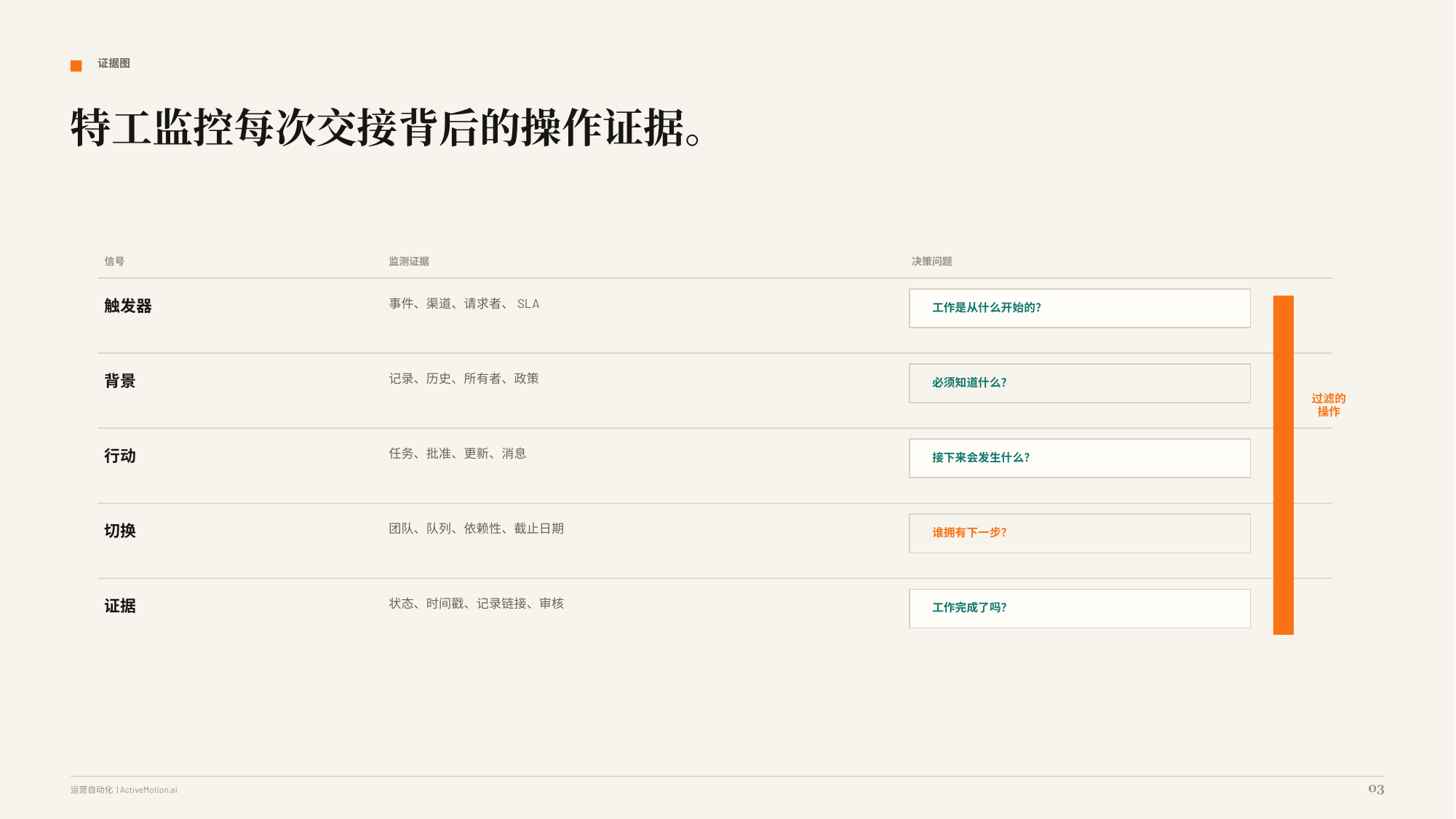

证据图

特工监控每次交接背后的操作证据。
信号
监测证据
决策问题

触发器
事件、渠道、请求者、SLA

工作是从什么开始的？

背景
记录、历史、所有者、政策
必须知道什么？
过滤的操作

行动
任务、批准、更新、消息
接下来会发生什么？

切换
团队、队列、依赖性、截止日期
谁拥有下一步？

证据
状态、时间戳、记录链接、审核
工作完成了吗？

03
运营自动化 | ActiveMotion.ai